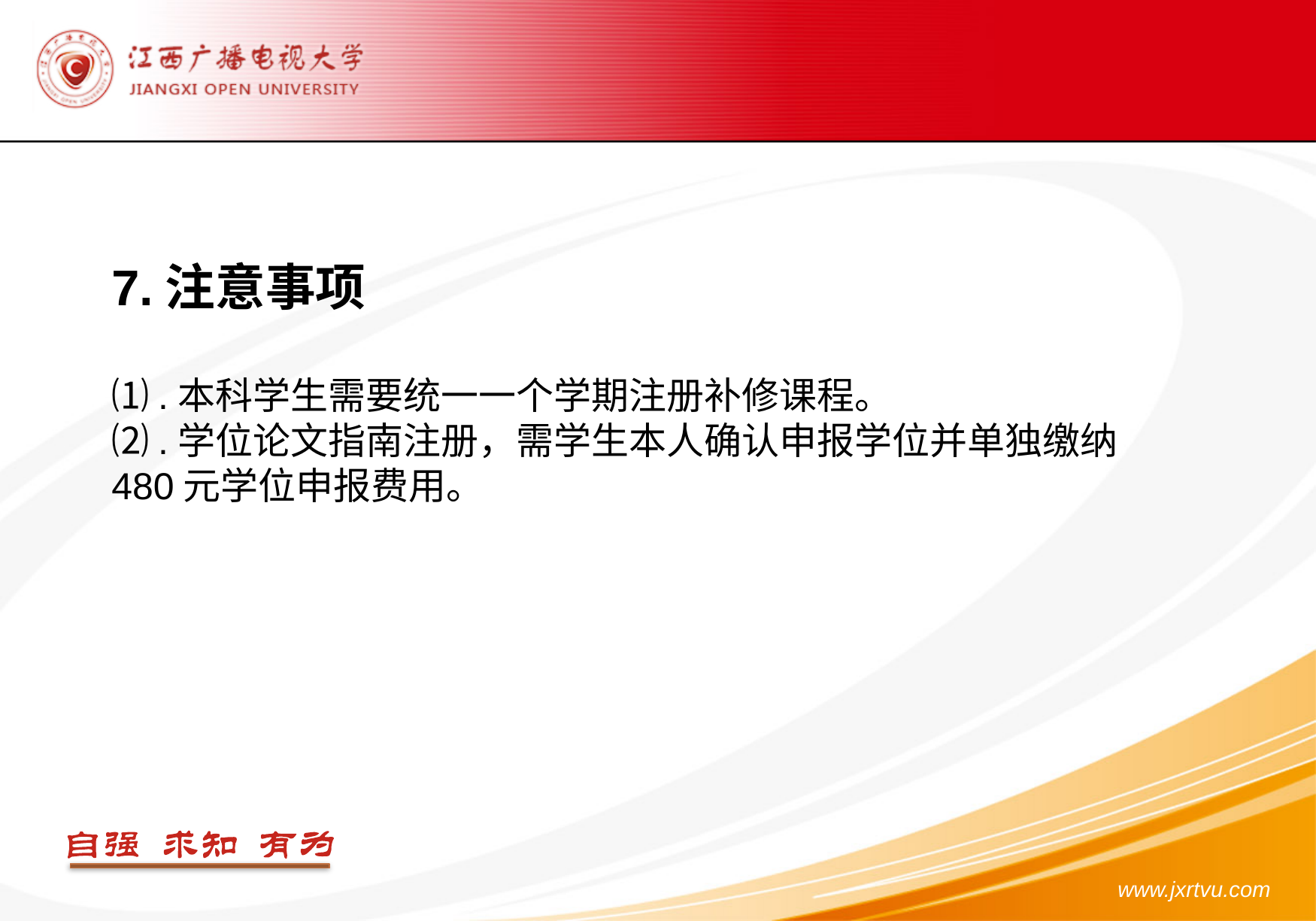

# 7.注意事项 ⑴.本科学生需要统一一个学期注册补修课程。 ⑵.学位论文指南注册，需学生本人确认申报学位并单独缴纳480元学位申报费用。